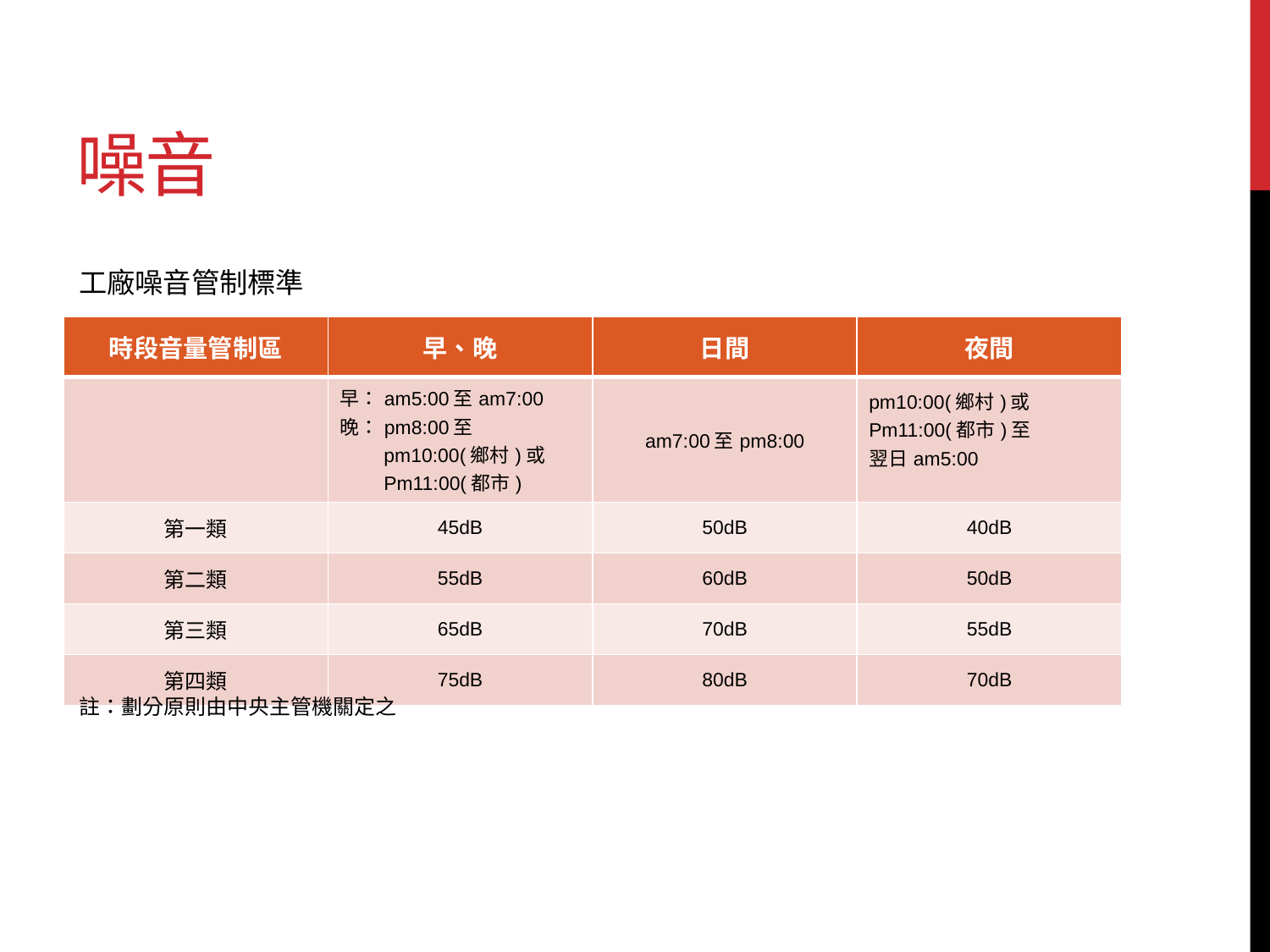

# 噪音
工廠噪音管制標準
| 時段音量管制區 | 早、晚 | 日間 | 夜間 |
| --- | --- | --- | --- |
|  | 早：am5:00至am7:00 晚：pm8:00至 pm10:00(鄉村)或 Pm11:00(都市) | am7:00至pm8:00 | pm10:00(鄉村)或 Pm11:00(都市)至 翌日am5:00 |
| 第一類 | 45dB | 50dB | 40dB |
| 第二類 | 55dB | 60dB | 50dB |
| 第三類 | 65dB | 70dB | 55dB |
| 第四類 | 75dB | 80dB | 70dB |
註：劃分原則由中央主管機關定之